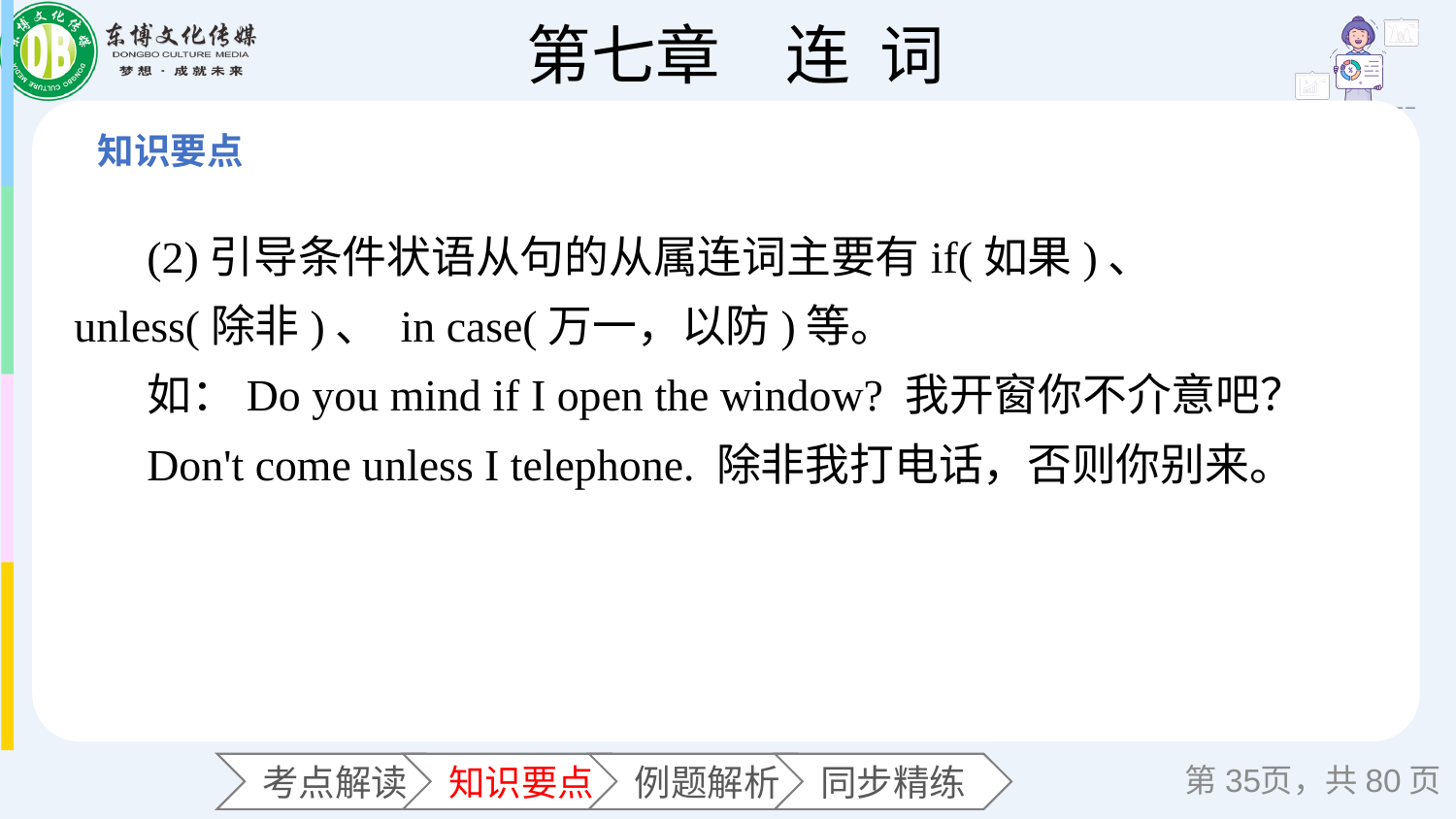

(2)引导条件状语从句的从属连词主要有if(如果)、 unless(除非)、 in case(万一，以防)等。
如：Do you mind if I open the window? 我开窗你不介意吧？
Don't come unless I telephone. 除非我打电话，否则你别来。
第35页，共80页